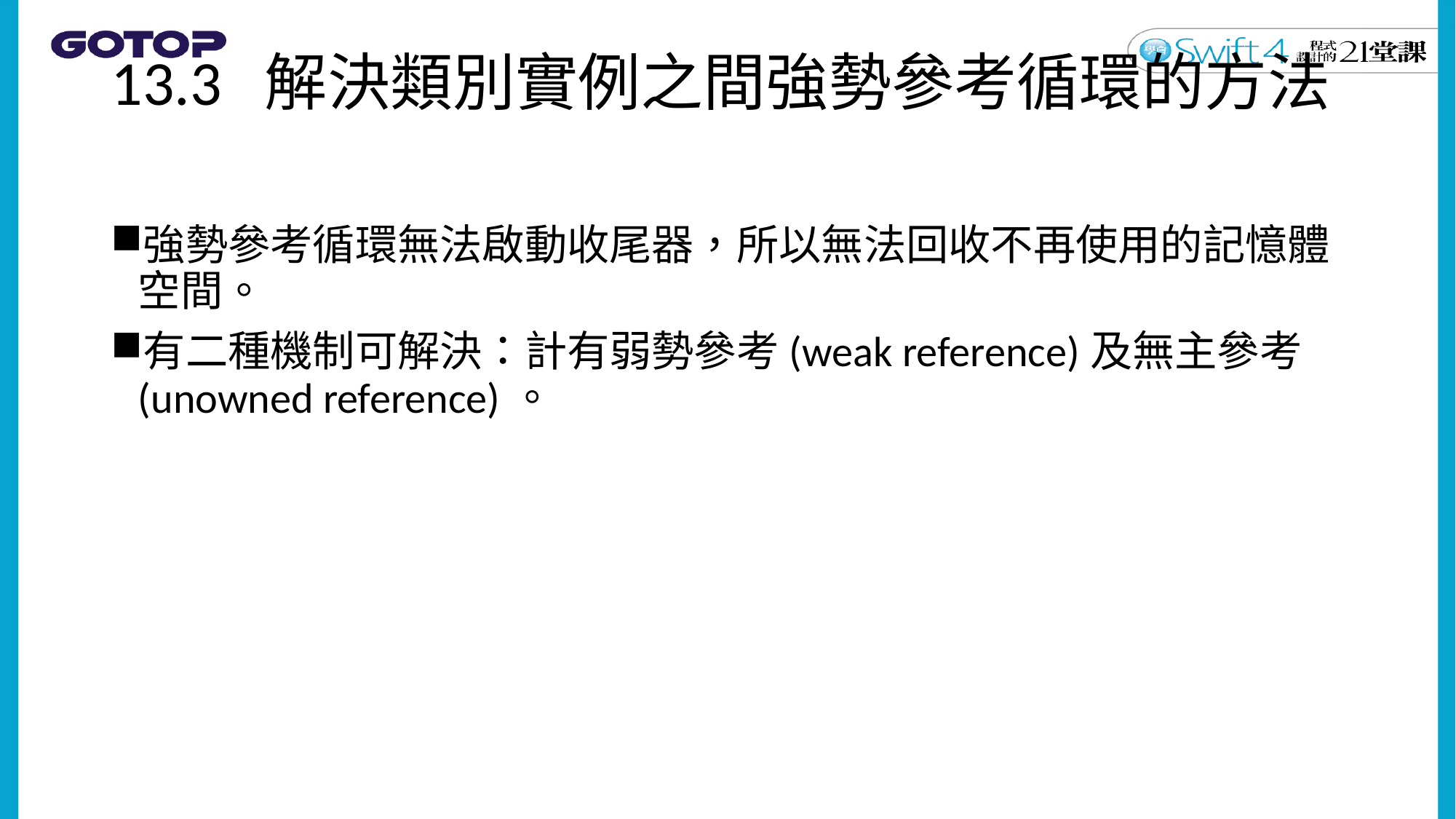

# 13.3  解決類別實例之間強勢參考循環的方法
強勢參考循環無法啟動收尾器，所以無法回收不再使用的記憶體空間。
有二種機制可解決：計有弱勢參考(weak reference)及無主參考(unowned reference)。